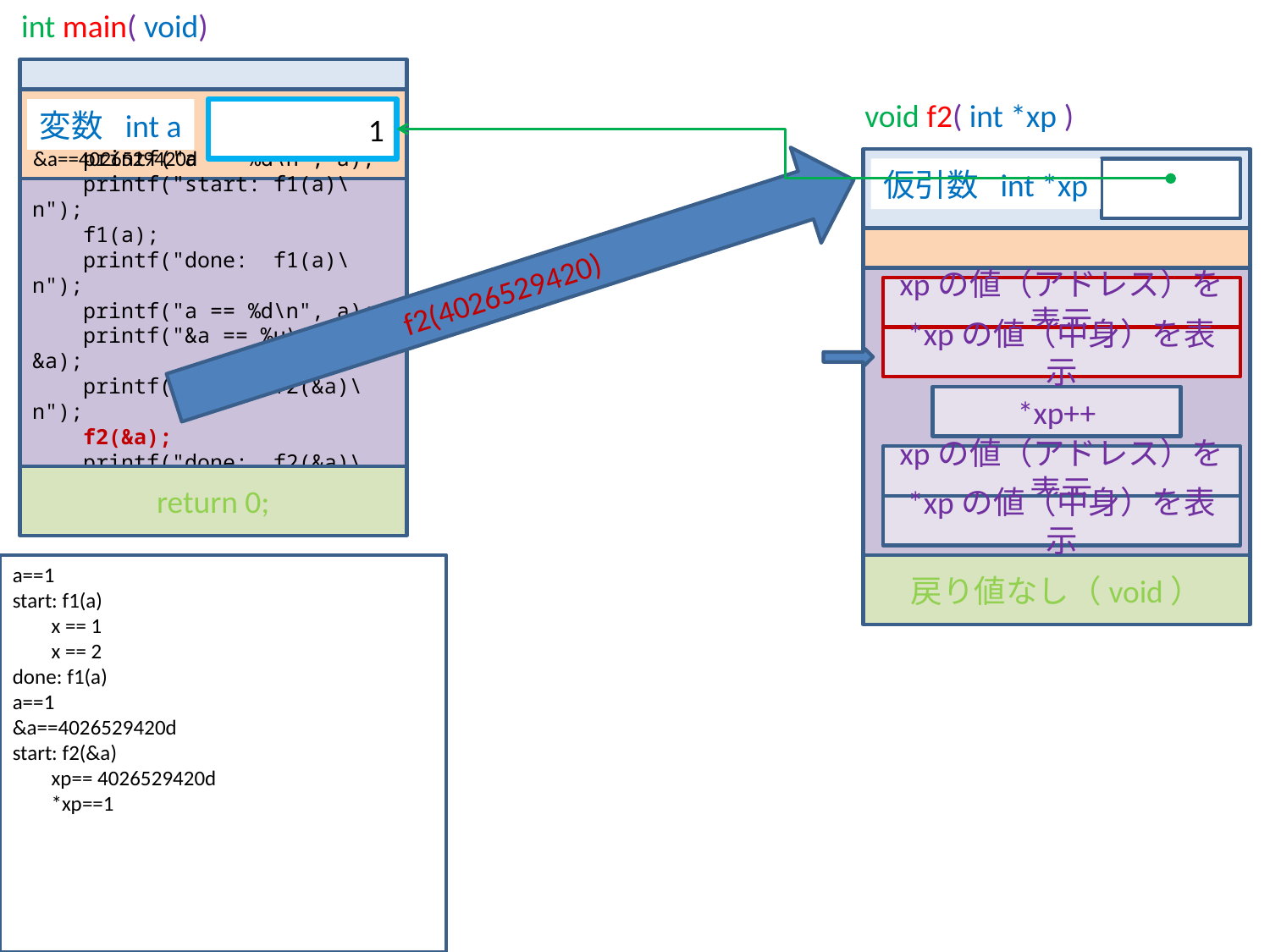

int main( void)

 void f2( int *xp )

変数  int a
1
&a==4026529420d

仮引数  int *xp

    a = 1;
    printf("a == %d\n", a);
    printf("start: f1(a)\n");
    f1(a);
    printf("done:  f1(a)\n");
    printf("a == %d\n", a);
    printf("&a == %u\n", &a);
    printf("start: f2(&a)\n");
    f2(&a);
    printf("done:  f2(&a)\n");
    printf("a == %d\n", a);

f2(4026529420)

xpの値（アドレス）を表示
*xpの値（中身）を表示

*xp++
xpの値（アドレス）を表示
return 0;
*xpの値（中身）を表示
a==1
start: f1(a)
        x == 1
        x == 2
done: f1(a)
a==1
&a==4026529420d
start: f2(&a)
        xp== 4026529420d
        *xp==1

戻り値なし（void）